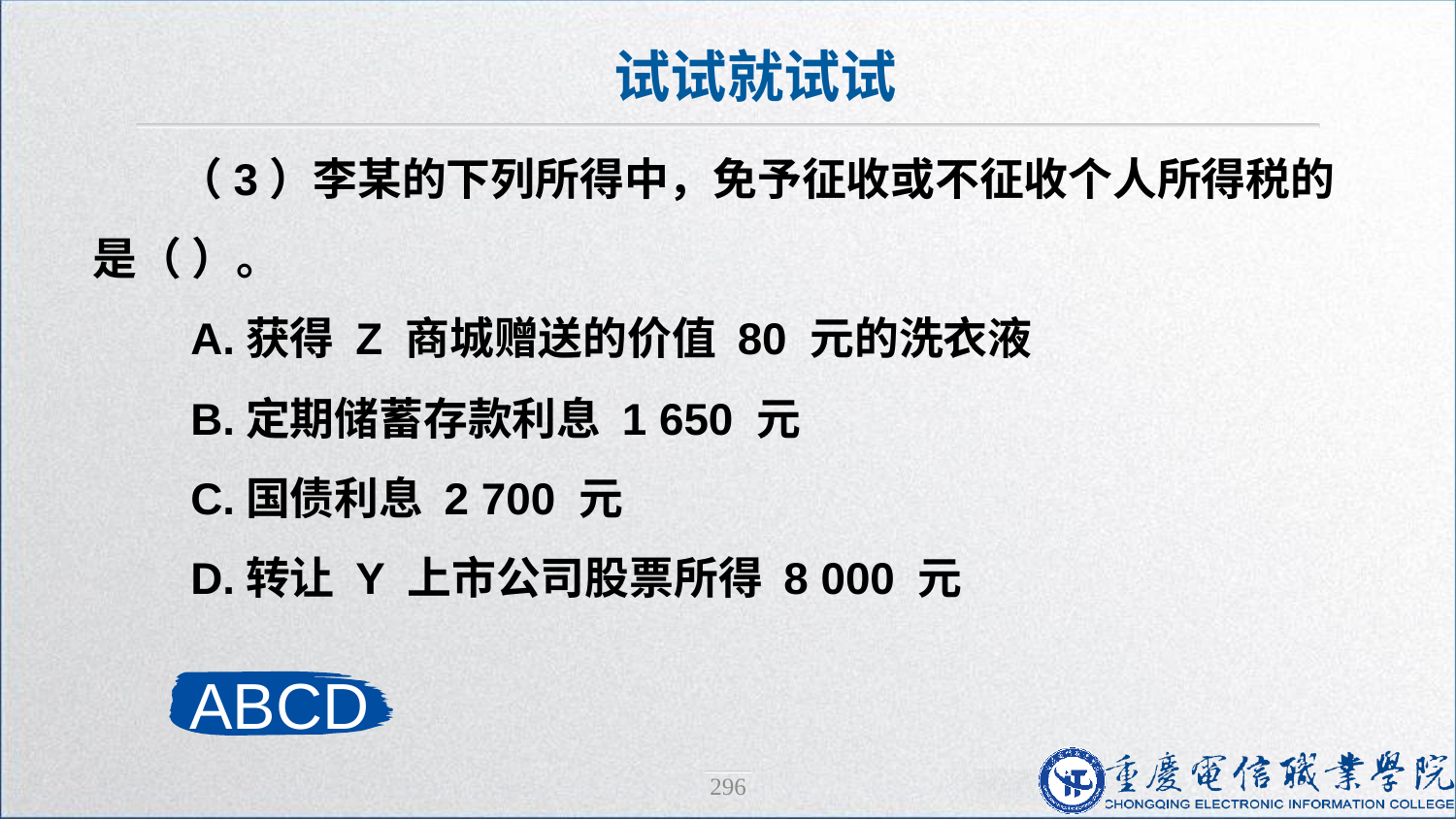

试试就试试
（3）李某的下列所得中，免予征收或不征收个人所得税的是（ ）。
 A.获得 Z 商城赠送的价值 80 元的洗衣液
 B.定期储蓄存款利息 1 650 元
 C.国债利息 2 700 元
 D.转让 Y 上市公司股票所得 8 000 元
ABCD

296